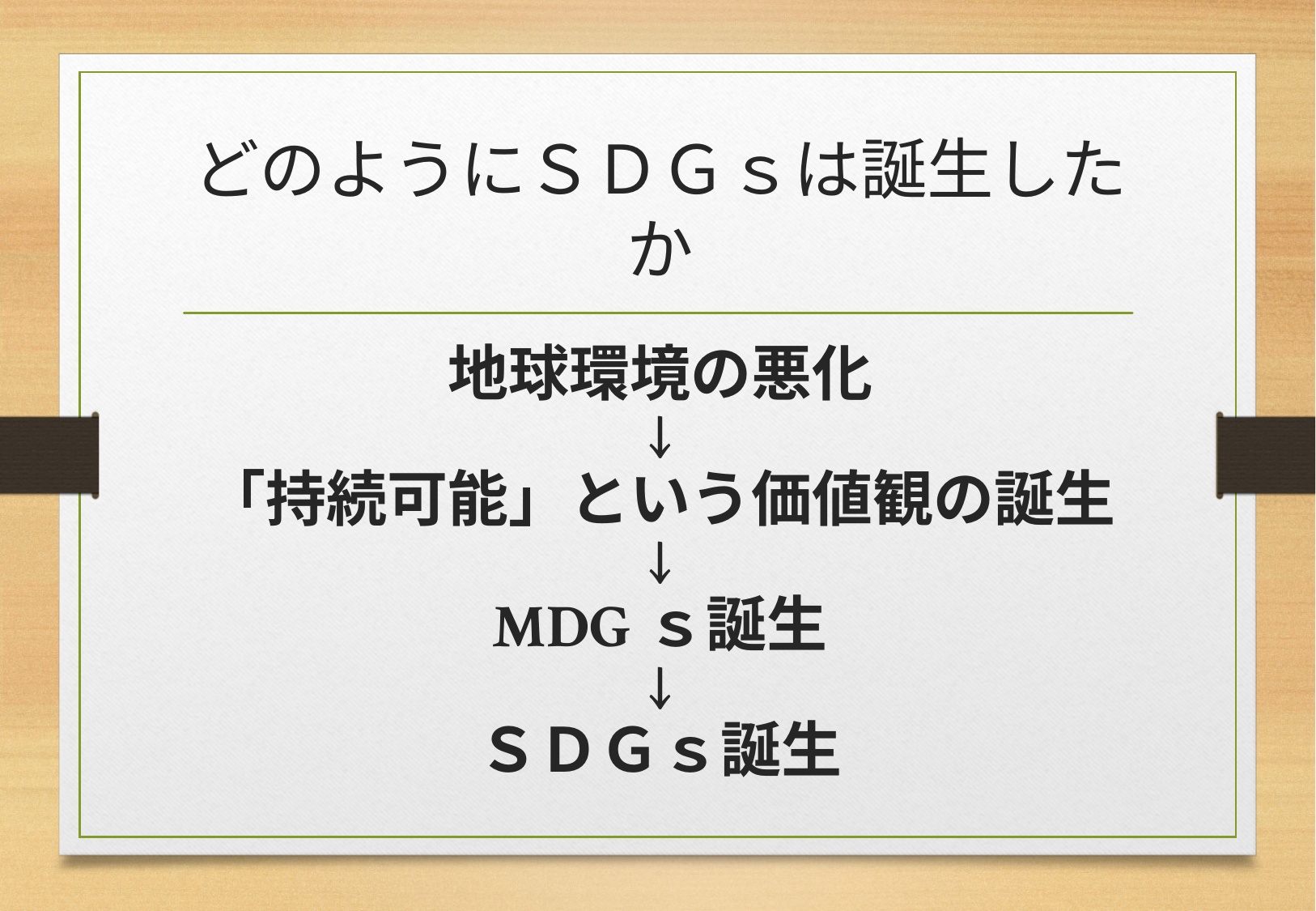

# どのようにＳＤＧｓは誕生したか
地球環境の悪化
↓
「持続可能」という価値観の誕生
↓
MDGｓ誕生
↓
ＳＤＧｓ誕生